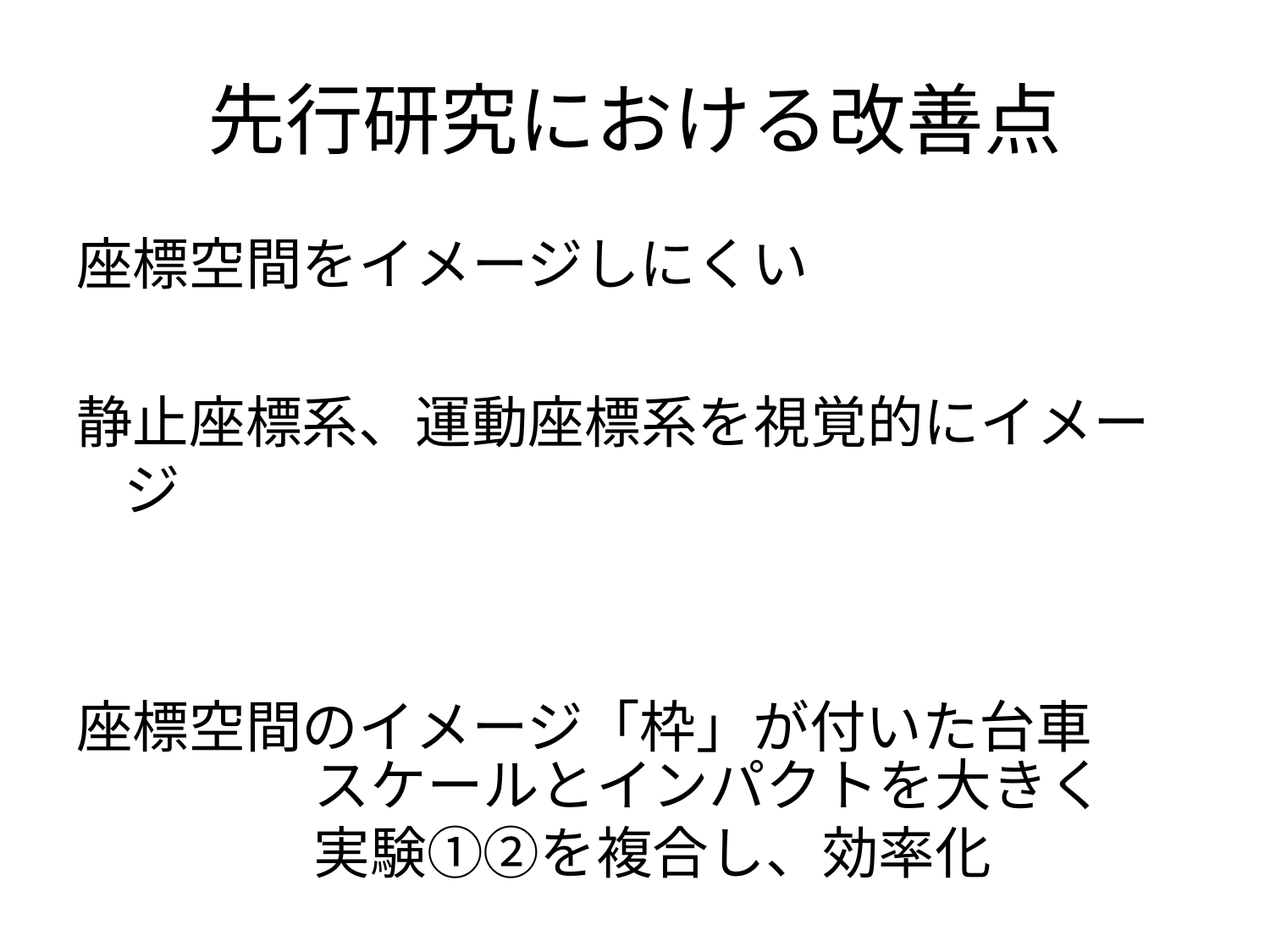

# 先行研究における改善点
座標空間をイメージしにくい

静止座標系、運動座標系を視覚的にイメージ

座標空間のイメージ「枠」が付いた台車
スケールとインパクトを大きく
実験①②を複合し、効率化